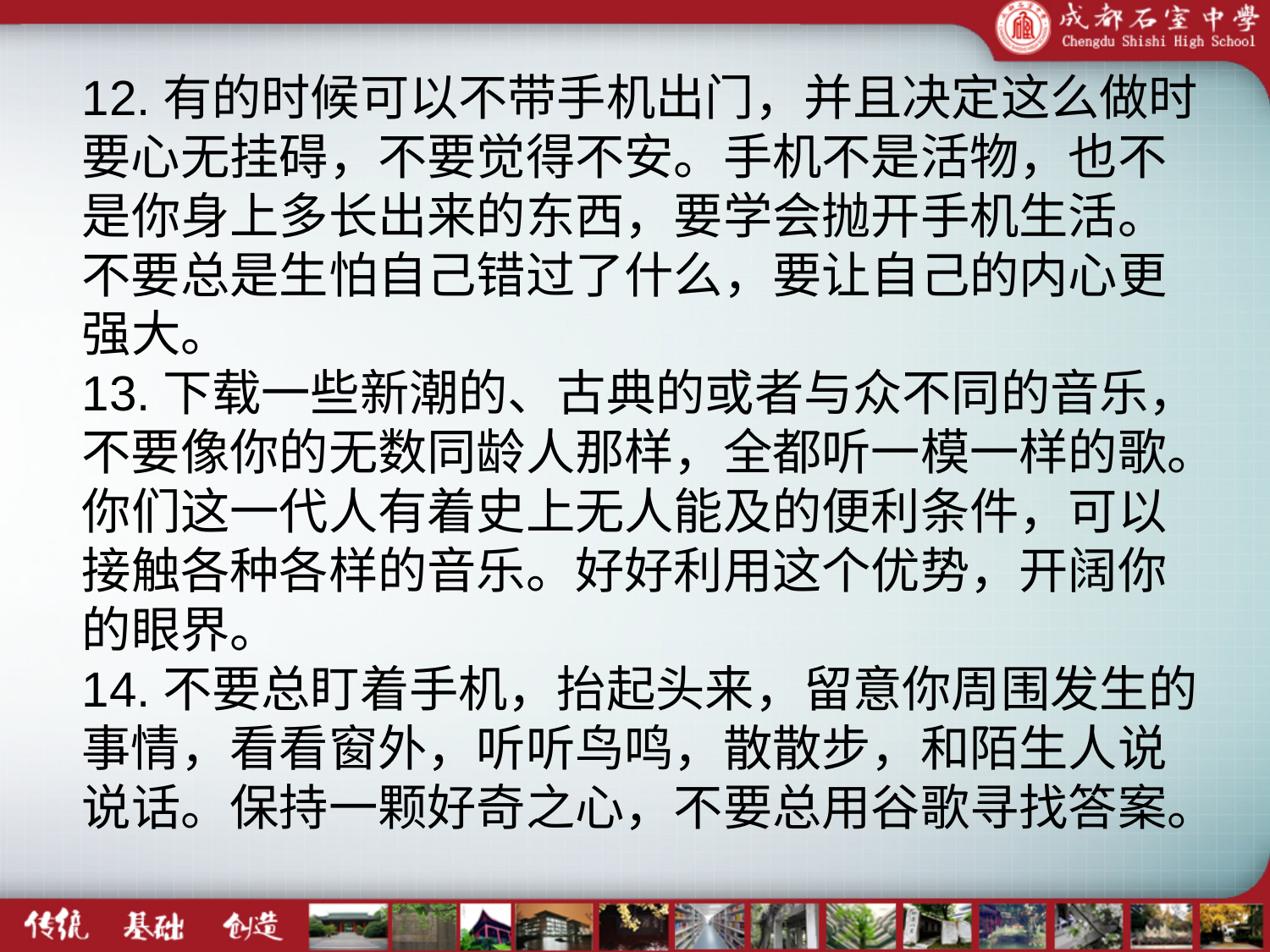

12.有的时候可以不带手机出门，并且决定这么做时要心无挂碍，不要觉得不安。手机不是活物，也不是你身上多长出来的东西，要学会抛开手机生活。不要总是生怕自己错过了什么，要让自己的内心更强大。
13.下载一些新潮的、古典的或者与众不同的音乐，不要像你的无数同龄人那样，全都听一模一样的歌。你们这一代人有着史上无人能及的便利条件，可以接触各种各样的音乐。好好利用这个优势，开阔你的眼界。
14.不要总盯着手机，抬起头来，留意你周围发生的事情，看看窗外，听听鸟鸣，散散步，和陌生人说说话。保持一颗好奇之心，不要总用谷歌寻找答案。